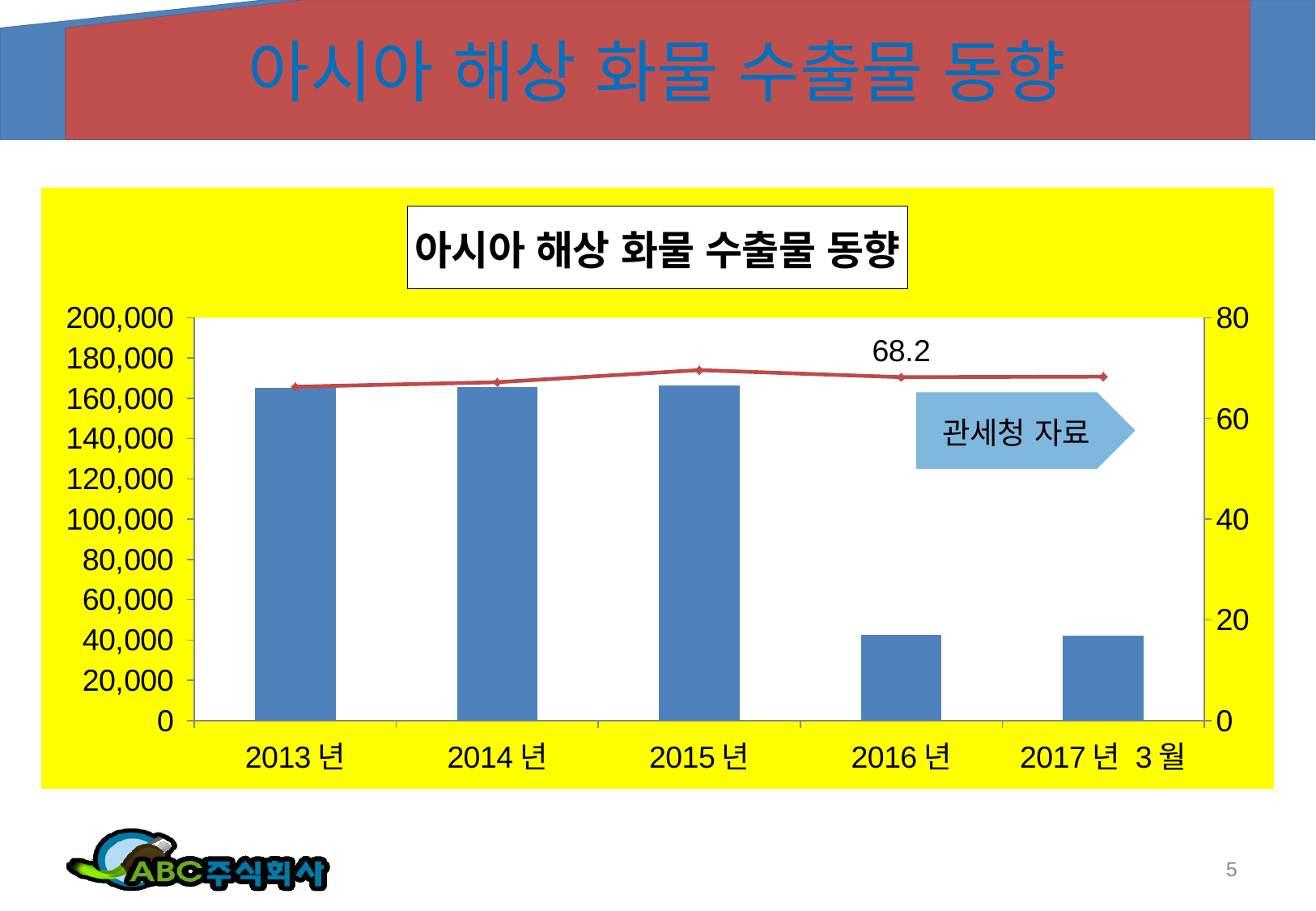

# 아시아 해상 화물 수출물 동향

### Chart: 아시아 해상 화물 수출물 동향

| Category | 물량(천톤) | 비중(%) |
|---|---|---|
| 2013년 | 165266.0 | 66.3 |
| 2014년 | 165780.0 | 67.2 |
| 2015년 | 166299.0 | 69.6 |
| 2016년 | 42379.0 | 68.2 |
| 2017년 3월 | 42225.0 | 68.3 |
5